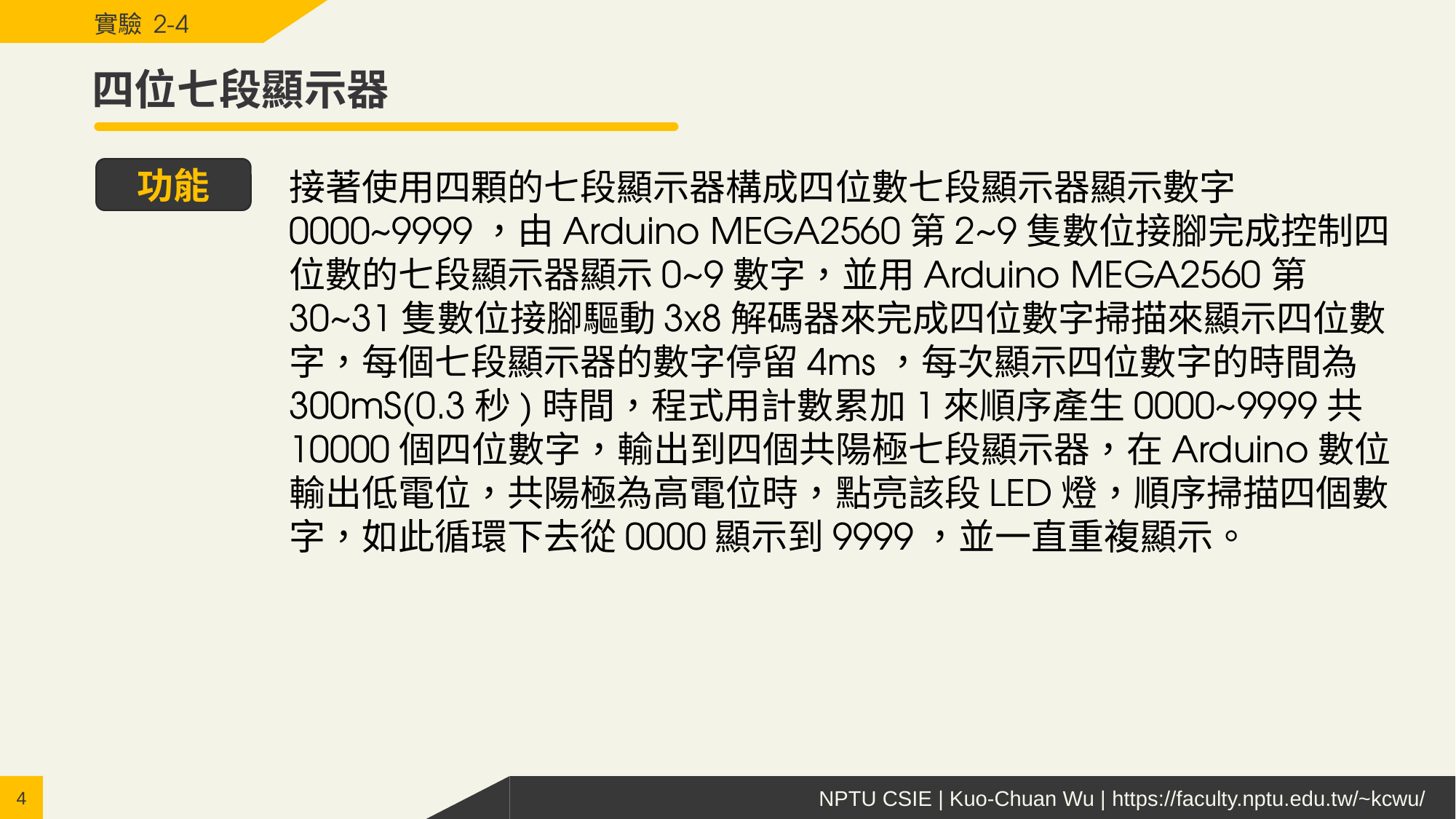

實驗 2-4
# 四位七段顯示器
功能
接著使用四顆的七段顯示器構成四位數七段顯示器顯示數字0000~9999，由Arduino MEGA2560第2~9隻數位接腳完成控制四位數的七段顯示器顯示0~9數字，並用Arduino MEGA2560第30~31隻數位接腳驅動3x8解碼器來完成四位數字掃描來顯示四位數字，每個七段顯示器的數字停留4ms，每次顯示四位數字的時間為300mS(0.3秒)時間，程式用計數累加1來順序產生0000~9999共10000個四位數字，輸出到四個共陽極七段顯示器，在Arduino數位輸出低電位，共陽極為高電位時，點亮該段LED燈，順序掃描四個數字，如此循環下去從0000顯示到9999，並一直重複顯示。